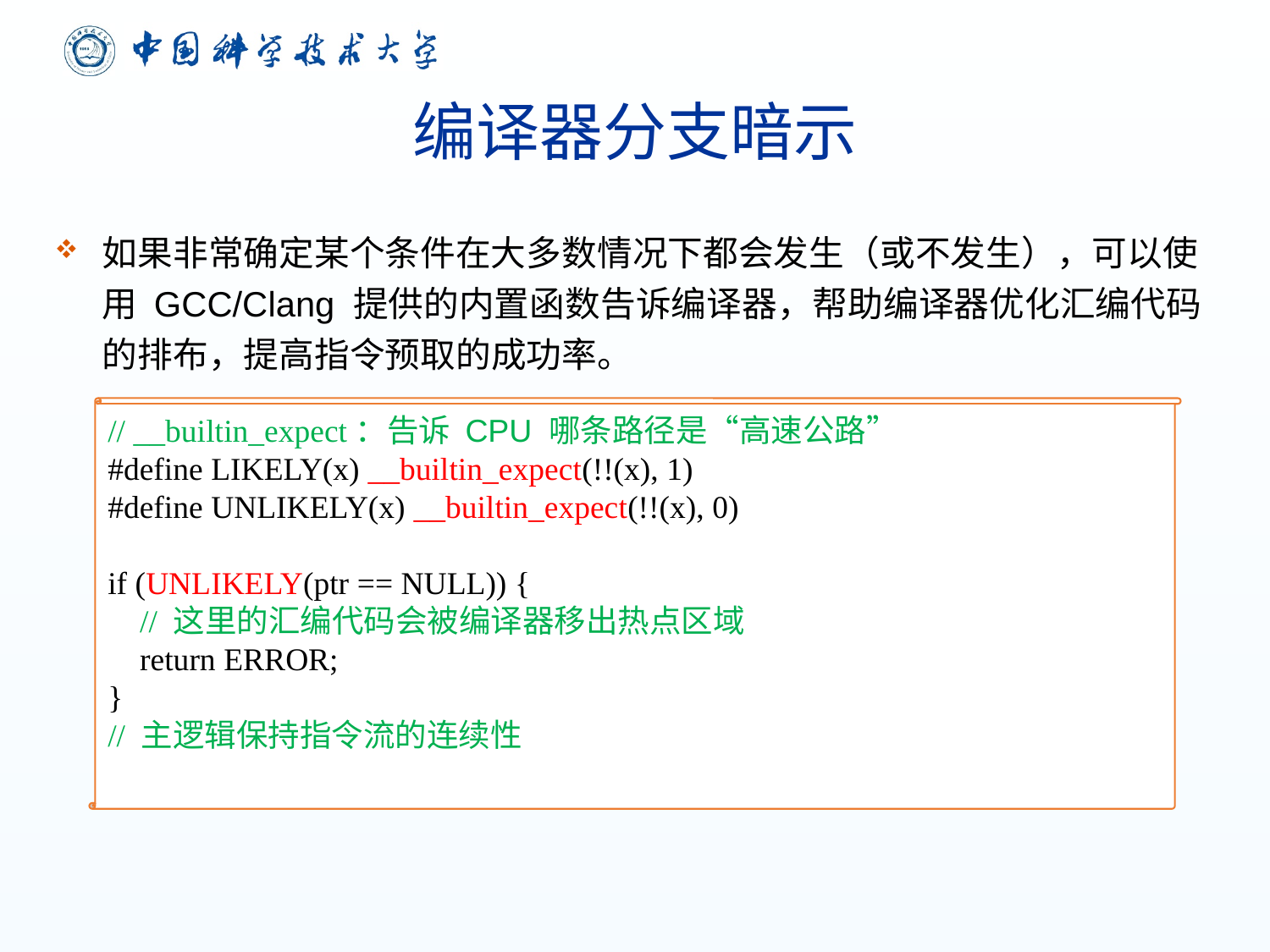

# 编译器分支暗示
如果非常确定某个条件在大多数情况下都会发生（或不发生），可以使用 GCC/Clang 提供的内置函数告诉编译器，帮助编译器优化汇编代码的排布，提高指令预取的成功率。
// __builtin_expect：告诉 CPU 哪条路径是“高速公路”
#define LIKELY(x) __builtin_expect(!!(x), 1)
#define UNLIKELY(x) __builtin_expect(!!(x), 0)

if (UNLIKELY(ptr == NULL)) {
    // 这里的汇编代码会被编译器移出热点区域
    return ERROR;
}
// 主逻辑保持指令流的连续性